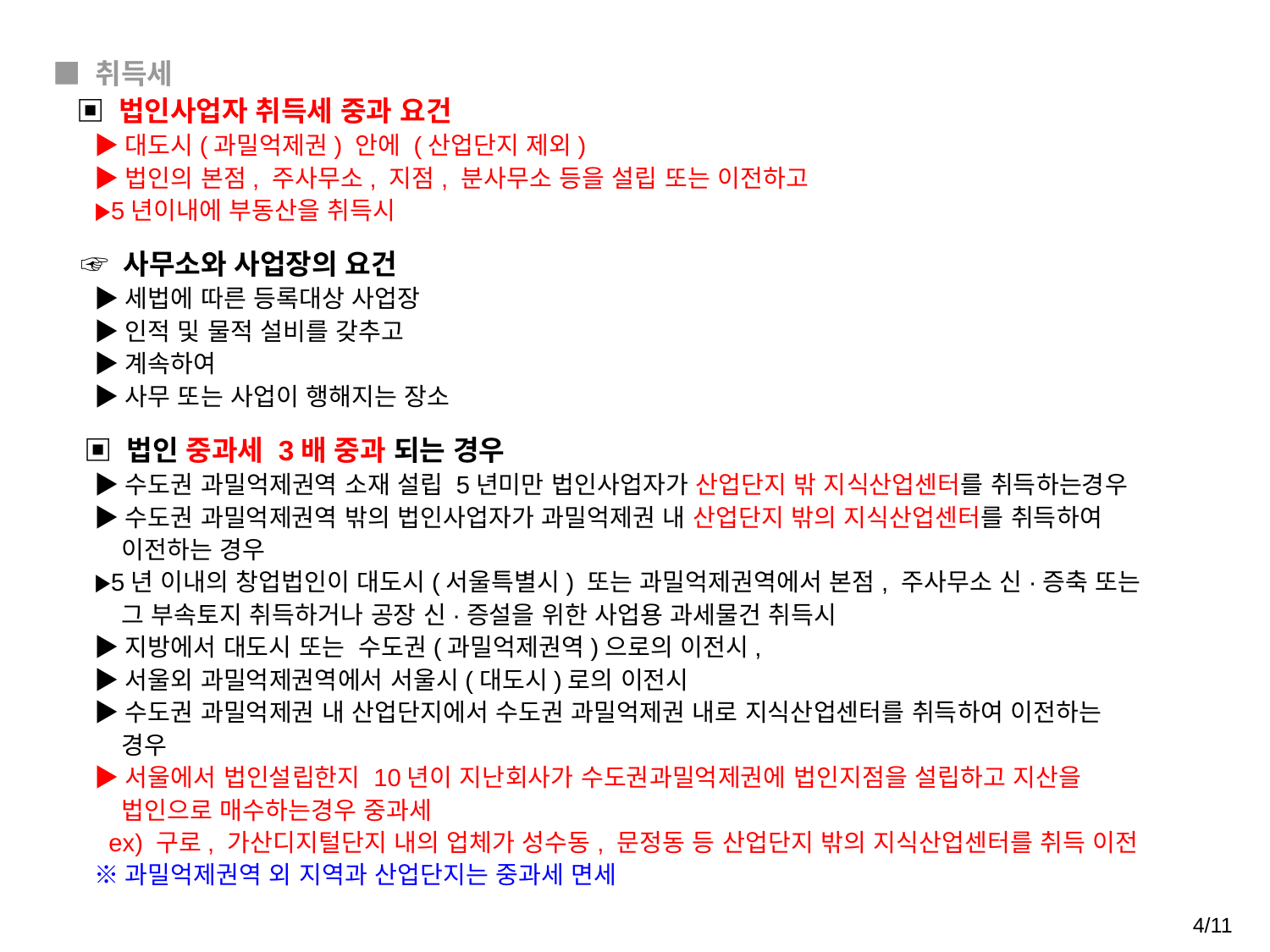

# ■ 취득세
   ▣ 법인사업자 취득세 중과 요건
      ▶대도시(과밀억제권) 안에 (산업단지 제외)
      ▶법인의 본점, 주사무소, 지점, 분사무소 등을 설립 또는 이전하고
      ▶5년이내에 부동산을 취득시

    ☞ 사무소와 사업장의 요건
      ▶세법에 따른 등록대상 사업장
      ▶인적 및 물적 설비를 갖추고
      ▶계속하여
      ▶사무 또는 사업이 행해지는 장소

    ▣ 법인 중과세 3배 중과 되는 경우
      ▶수도권 과밀억제권역 소재 설립 5년미만 법인사업자가 산업단지 밖 지식산업센터를 취득하는경우
      ▶수도권 과밀억제권역 밖의 법인사업자가 과밀억제권 내 산업단지 밖의 지식산업센터를 취득하여
         이전하는 경우
      ▶5년 이내의 창업법인이 대도시(서울특별시) 또는 과밀억제권역에서 본점, 주사무소 신·증축 또는
         그 부속토지 취득하거나 공장 신·증설을 위한 사업용 과세물건 취득시
      ▶지방에서 대도시 또는  수도권(과밀억제권역)으로의 이전시,
      ▶서울외 과밀억제권역에서 서울시(대도시)로의 이전시
      ▶수도권 과밀억제권 내 산업단지에서 수도권 과밀억제권 내로 지식산업센터를 취득하여 이전하는
         경우
      ▶서울에서 법인설립한지 10년이 지난회사가 수도권과밀억제권에 법인지점을 설립하고 지산을
         법인으로 매수하는경우 중과세
        ex) 구로, 가산디지털단지 내의 업체가 성수동, 문정동 등 산업단지 밖의 지식산업센터를 취득 이전
      ※과밀억제권역 외 지역과 산업단지는 중과세 면세
4/11